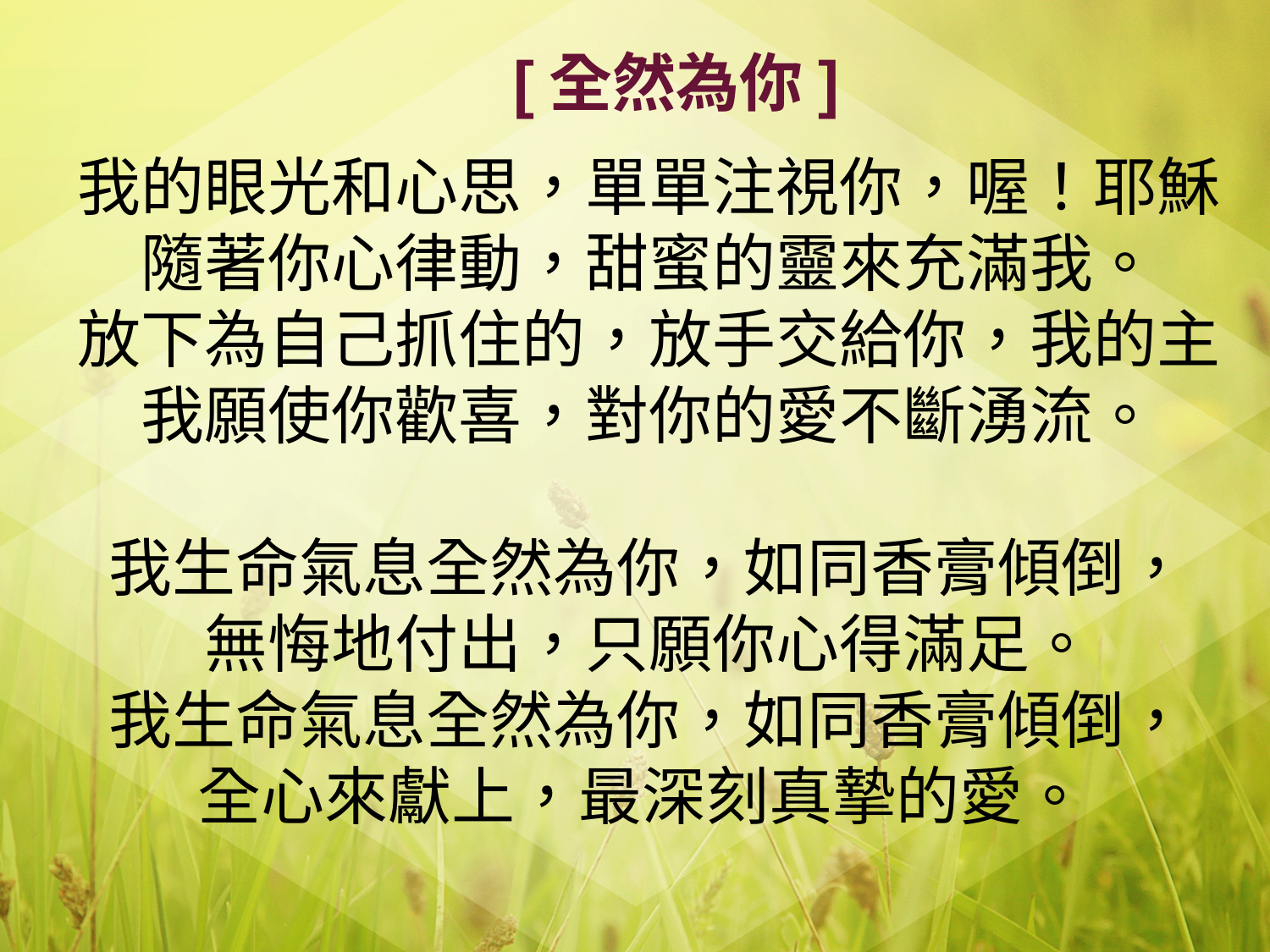

[全然為你]
我的眼光和心思，單單注視你，喔！耶穌
隨著你心律動，甜蜜的靈來充滿我。
放下為自己抓住的，放手交給你，我的主
我願使你歡喜，對你的愛不斷湧流。
我生命氣息全然為你，如同香膏傾倒，
無悔地付出，只願你心得滿足。
我生命氣息全然為你，如同香膏傾倒，
全心來獻上，最深刻真摯的愛。